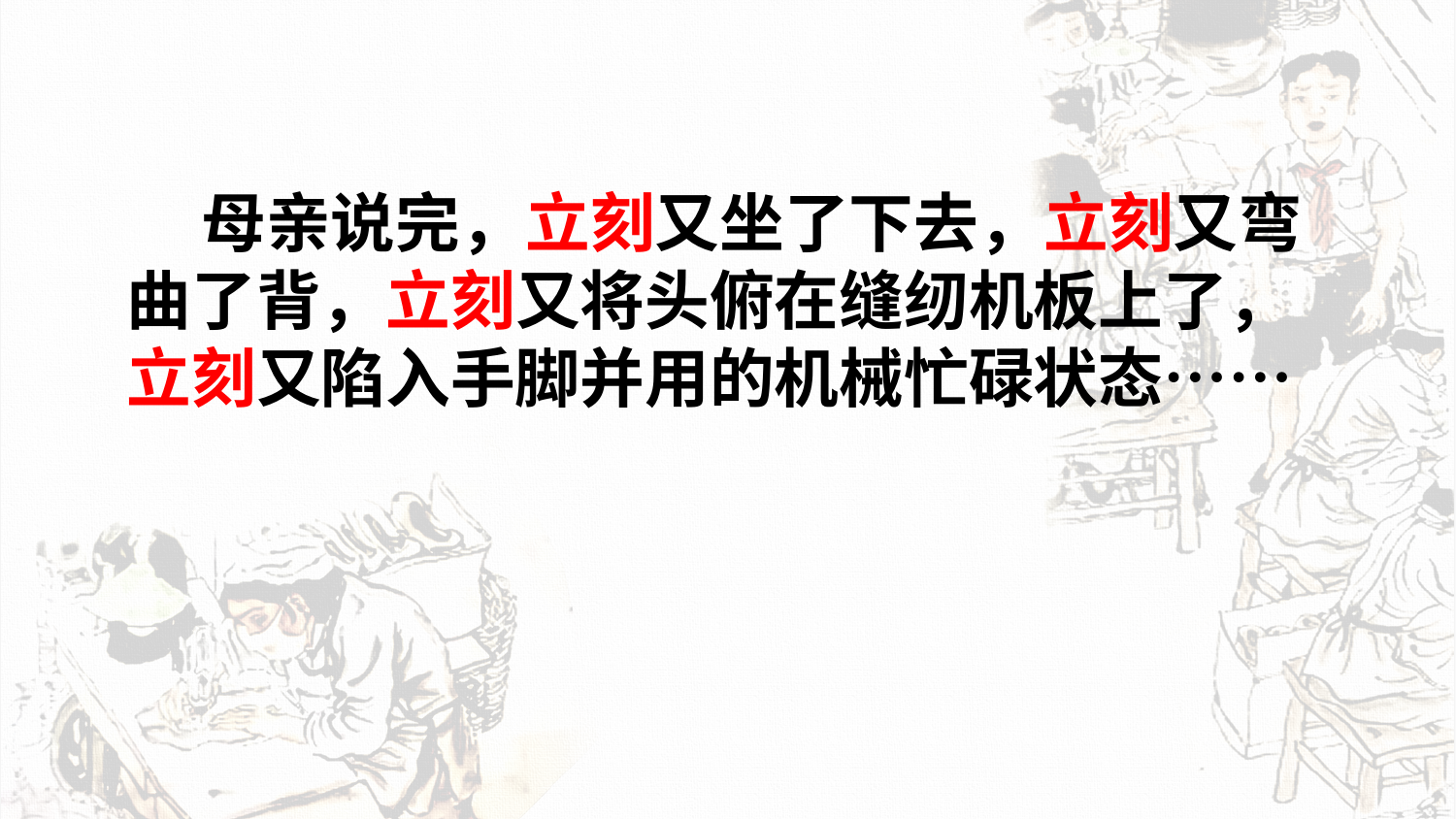

母亲说完，立刻又坐了下去，立刻又弯曲了背，立刻又将头俯在缝纫机板上了，立刻又陷入手脚并用的机械忙碌状态……